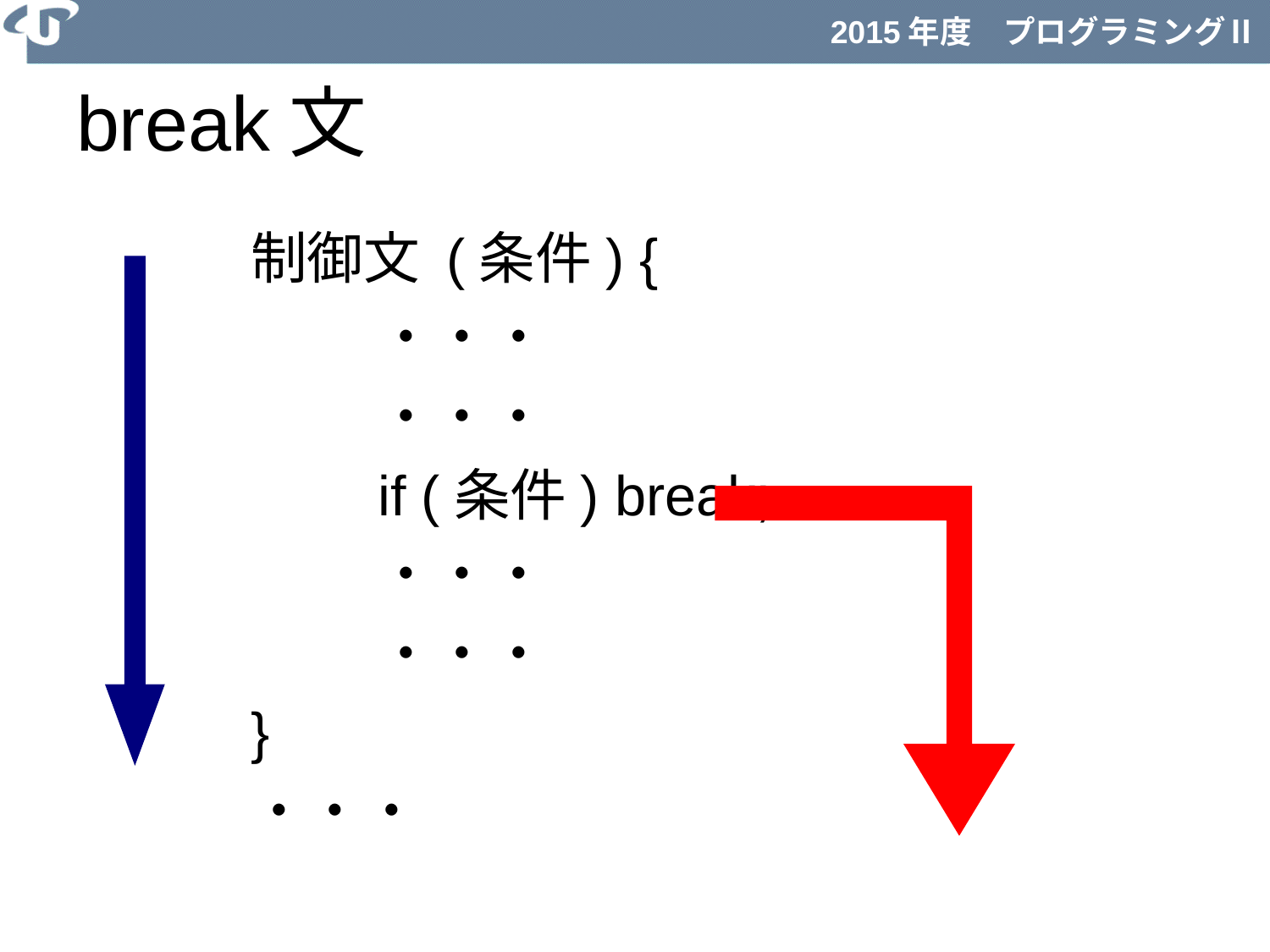

# break文
		制御文 (条件) {
			・・・
			・・・
			if (条件) break;
			・・・
			・・・
		}
		・・・